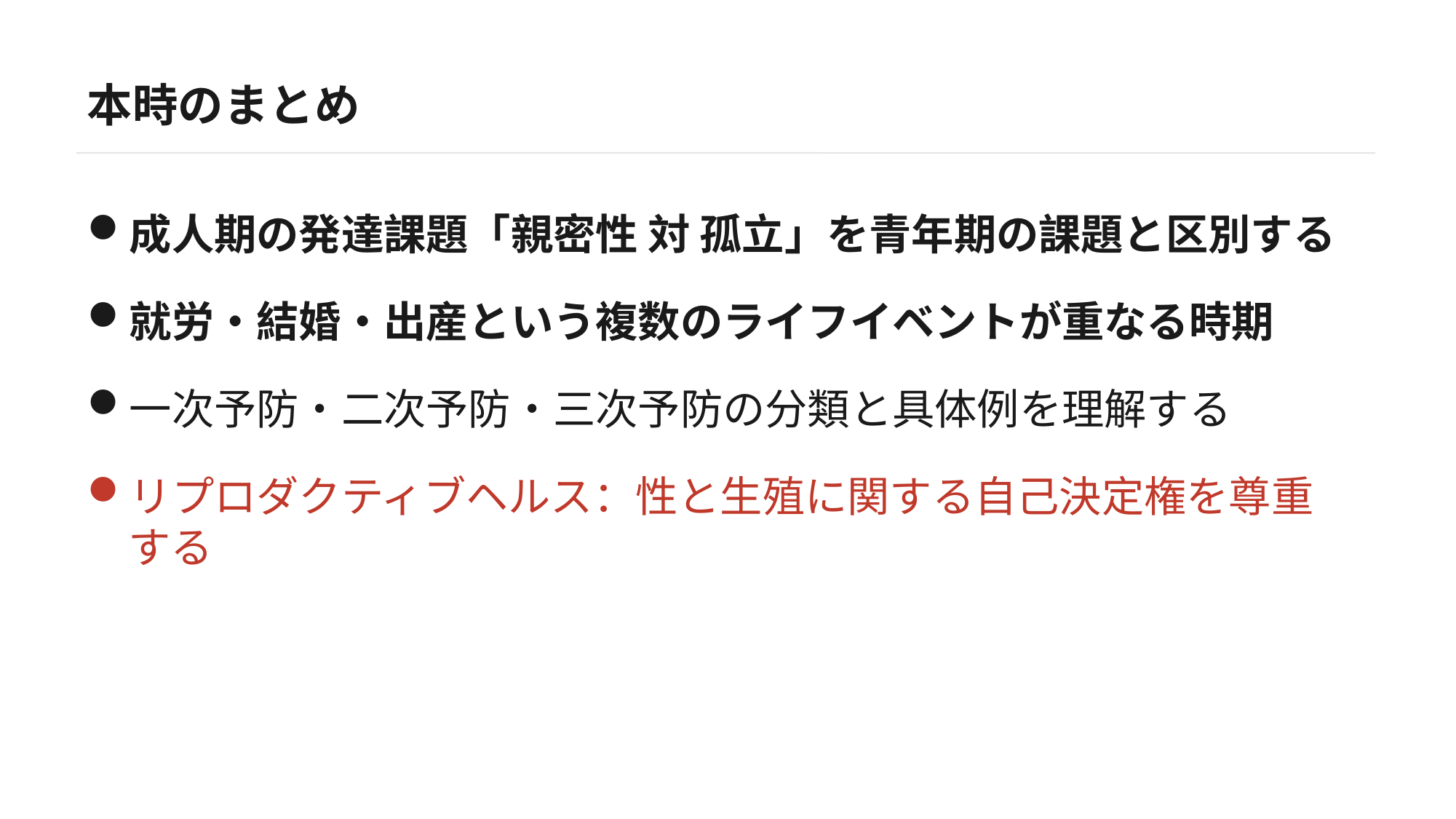

本時のまとめ

成人期の発達課題「親密性 対 孤立」を青年期の課題と区別する
就労・結婚・出産という複数のライフイベントが重なる時期
一次予防・二次予防・三次予防の分類と具体例を理解する
リプロダクティブヘルス：性と生殖に関する自己決定権を尊重する